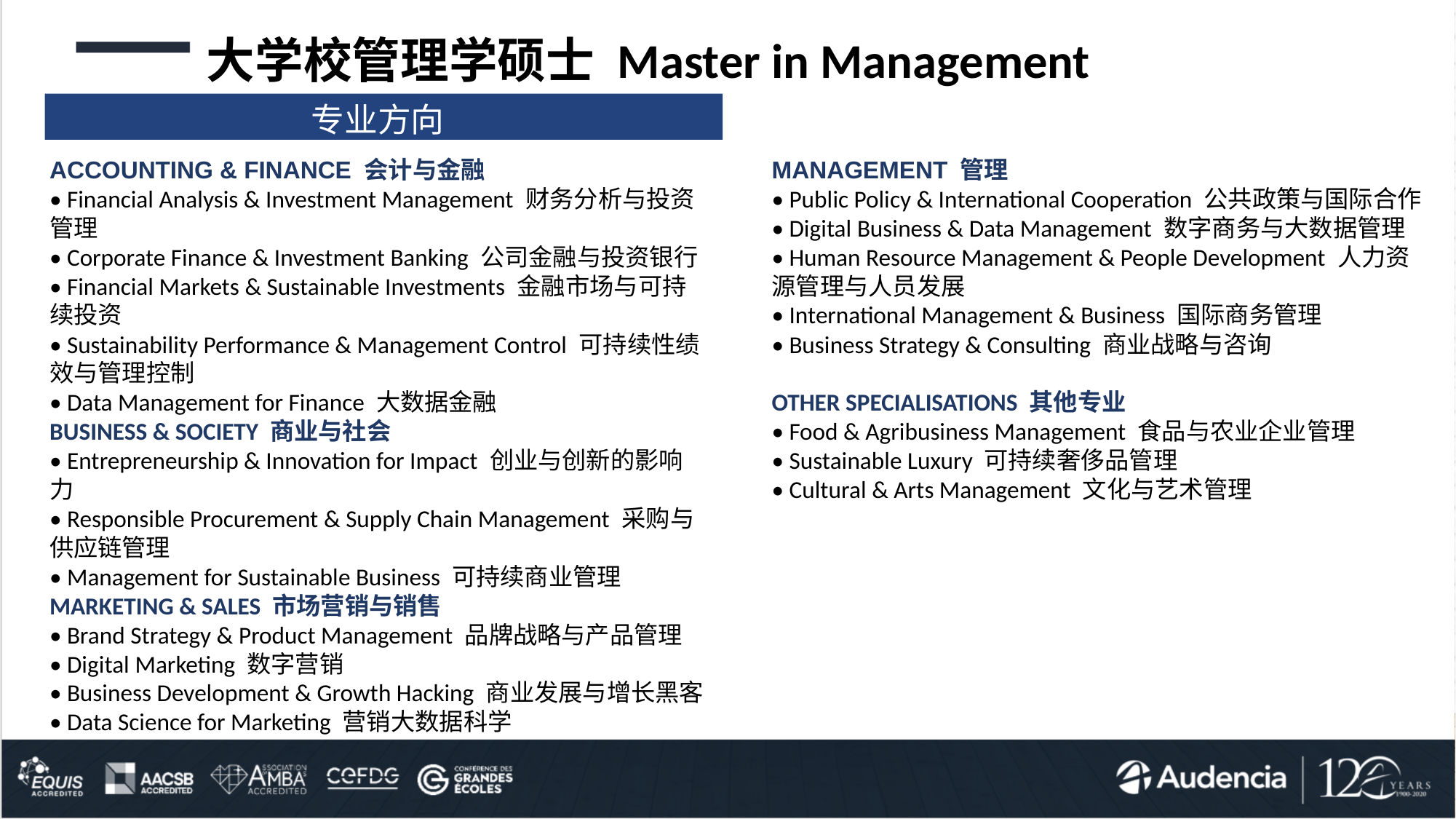

# 大学校管理学硕士 Master in Management
专业方向
项目设置
ACCOUNTING & FINANCE 会计与金融
• Financial Analysis & Investment Management 财务分析与投资管理
• Corporate Finance & Investment Banking 公司金融与投资银行
• Financial Markets & Sustainable Investments 金融市场与可持续投资
• Sustainability Performance & Management Control 可持续性绩效与管理控制
• Data Management for Finance 大数据金融
BUSINESS & SOCIETY 商业与社会
• Entrepreneurship & Innovation for Impact 创业与创新的影响力
• Responsible Procurement & Supply Chain Management 采购与供应链管理
• Management for Sustainable Business 可持续商业管理
MARKETING & SALES 市场营销与销售
• Brand Strategy & Product Management 品牌战略与产品管理
• Digital Marketing 数字营销
• Business Development & Growth Hacking 商业发展与增长黑客
• Data Science for Marketing 营销大数据科学
MANAGEMENT 管理
• Public Policy & International Cooperation 公共政策与国际合作
• Digital Business & Data Management 数字商务与大数据管理
• Human Resource Management & People Development 人力资源管理与人员发展
• International Management & Business 国际商务管理
• Business Strategy & Consulting 商业战略与咨询

OTHER SPECIALISATIONS 其他专业
• Food & Agribusiness Management 食品与农业企业管理
• Sustainable Luxury 可持续奢侈品管理
• Cultural & Arts Management 文化与艺术管理